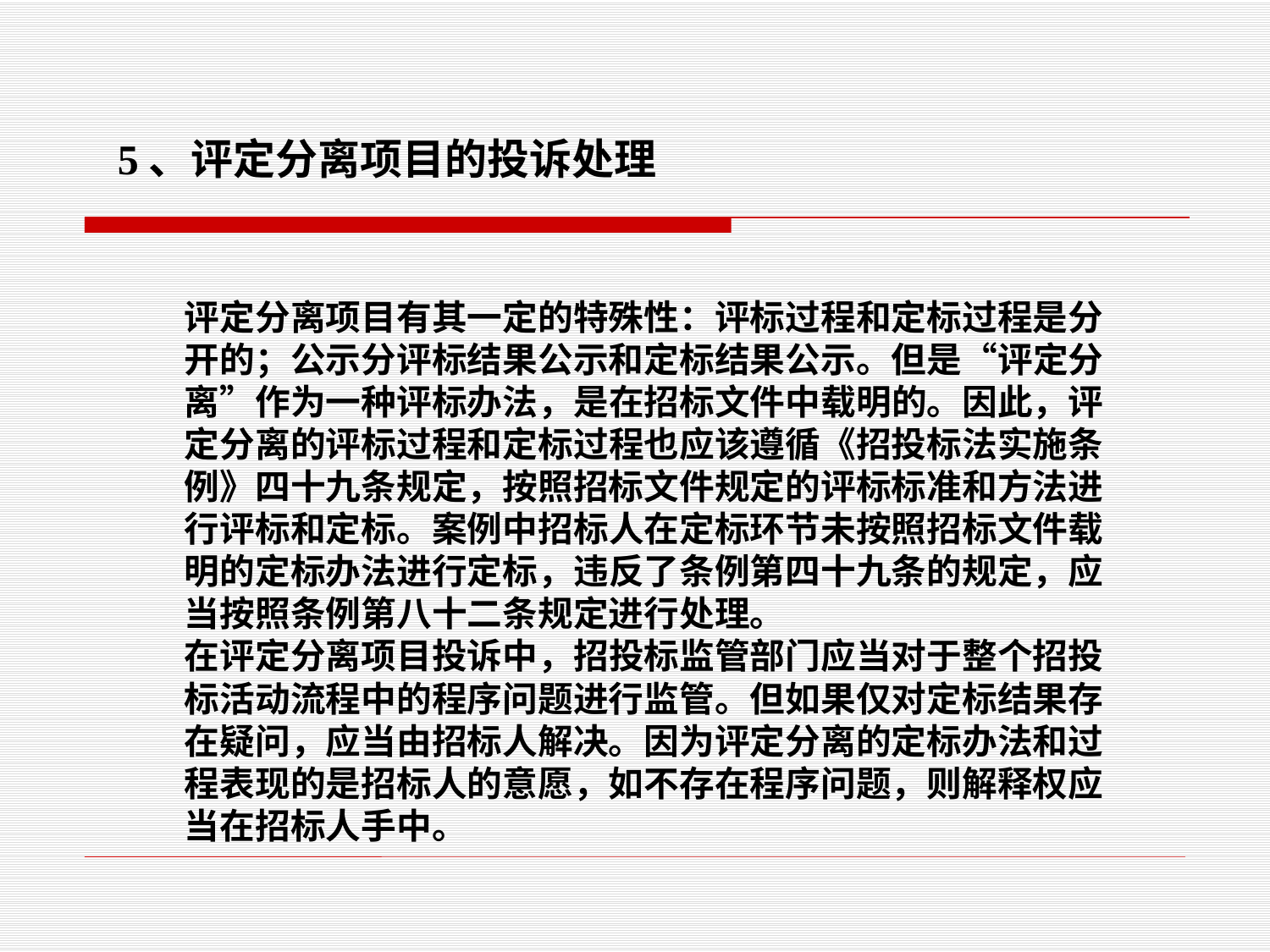

5、评定分离项目的投诉处理
评定分离项目有其一定的特殊性：评标过程和定标过程是分开的；公示分评标结果公示和定标结果公示。但是“评定分离”作为一种评标办法，是在招标文件中载明的。因此，评定分离的评标过程和定标过程也应该遵循《招投标法实施条例》四十九条规定，按照招标文件规定的评标标准和方法进行评标和定标。案例中招标人在定标环节未按照招标文件载明的定标办法进行定标，违反了条例第四十九条的规定，应当按照条例第八十二条规定进行处理。
在评定分离项目投诉中，招投标监管部门应当对于整个招投标活动流程中的程序问题进行监管。但如果仅对定标结果存在疑问，应当由招标人解决。因为评定分离的定标办法和过程表现的是招标人的意愿，如不存在程序问题，则解释权应当在招标人手中。